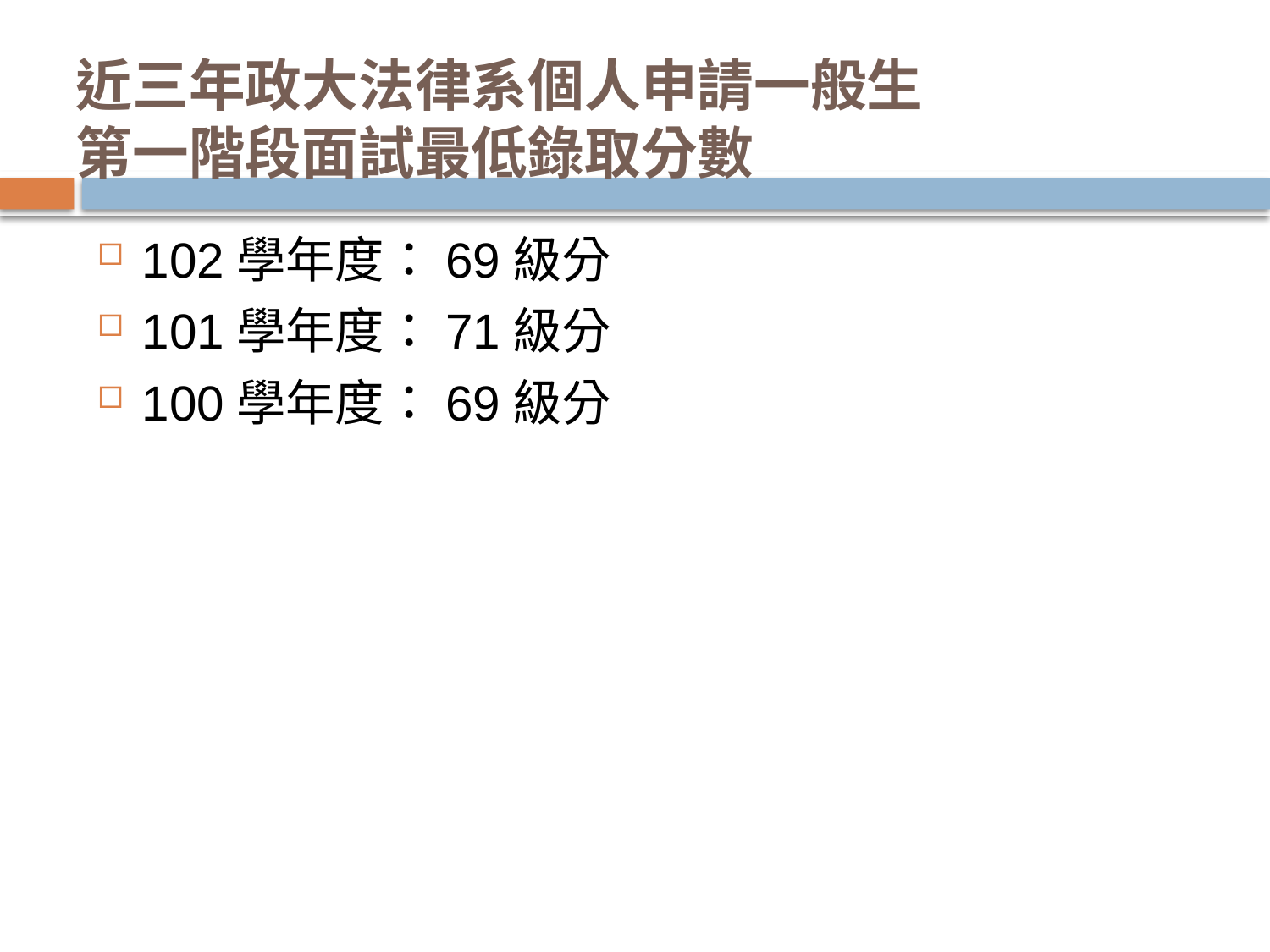

# 近三年政大法律系個人申請一般生 第一階段面試最低錄取分數
102學年度：69級分
101學年度：71級分
100學年度：69級分